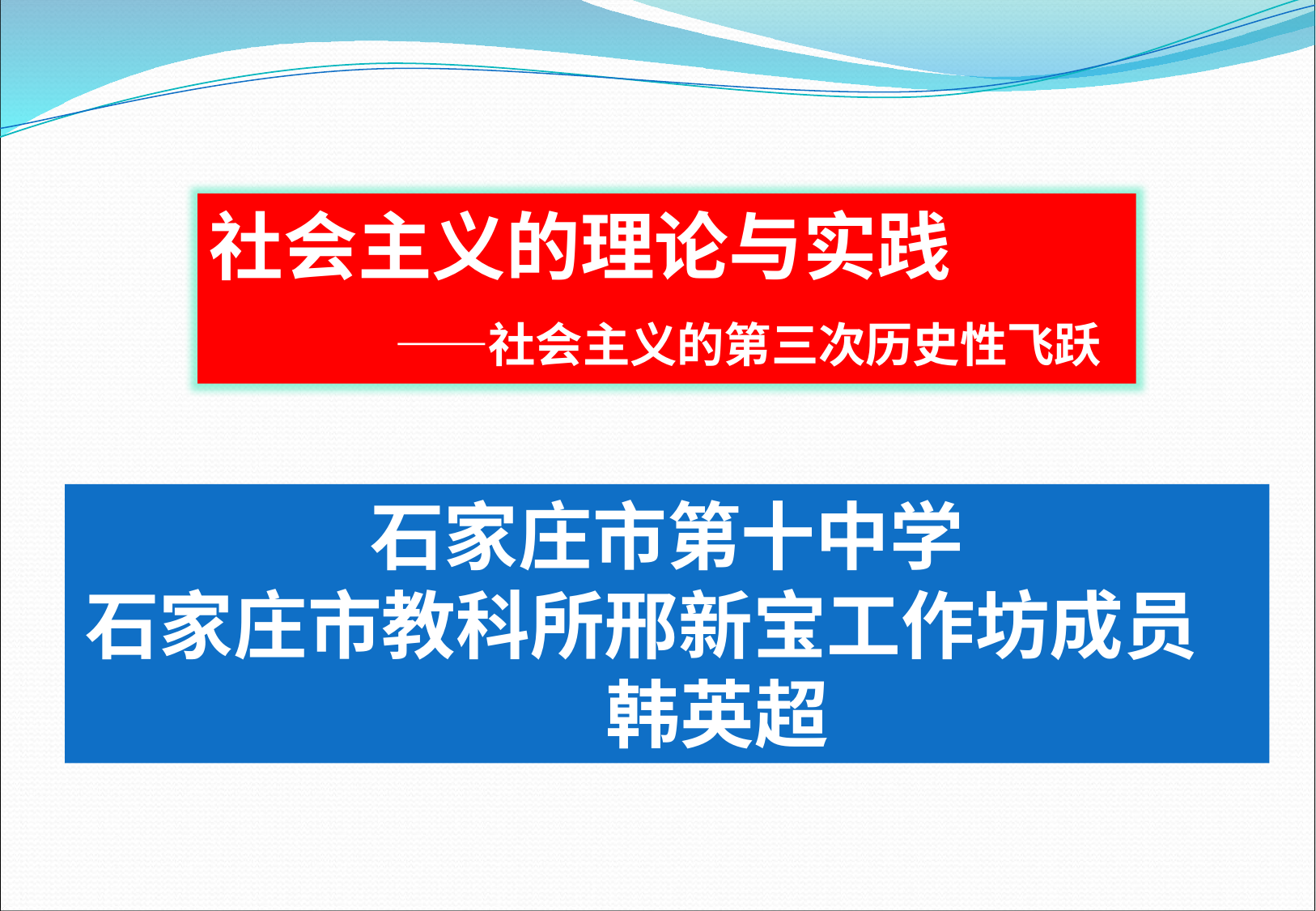

社会主义的理论与实践
           ——社会主义的第三次历史性飞跃
石家庄市第十中学
石家庄市教科所邢新宝工作坊成员          韩英超